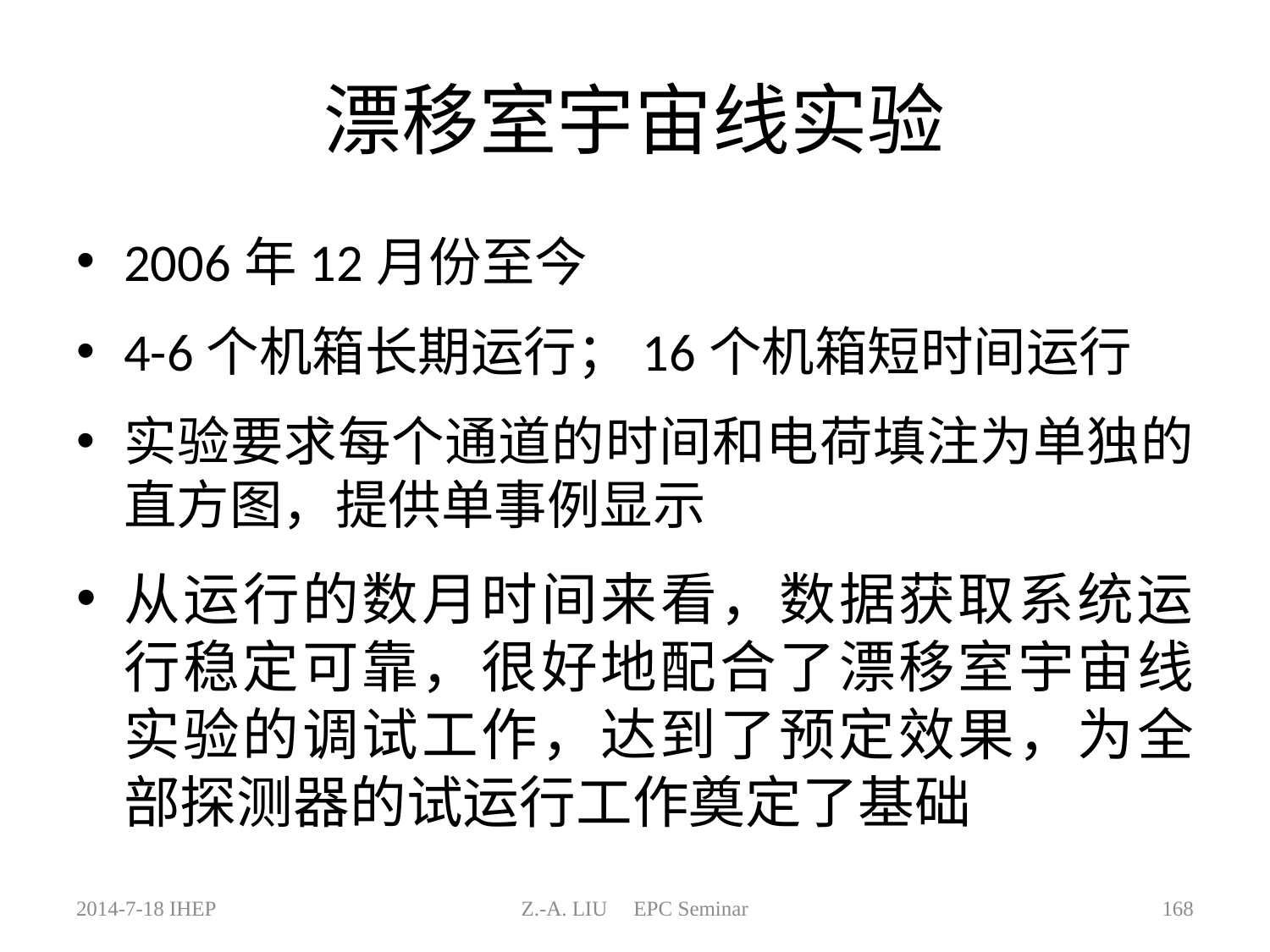

# 漂移室宇宙线实验
2006年12月份至今
4-6个机箱长期运行；16个机箱短时间运行
实验要求每个通道的时间和电荷填注为单独的直方图，提供单事例显示
从运行的数月时间来看，数据获取系统运行稳定可靠，很好地配合了漂移室宇宙线实验的调试工作，达到了预定效果，为全部探测器的试运行工作奠定了基础
2014-7-18 IHEP
Z.-A. LIU     EPC Seminar
168